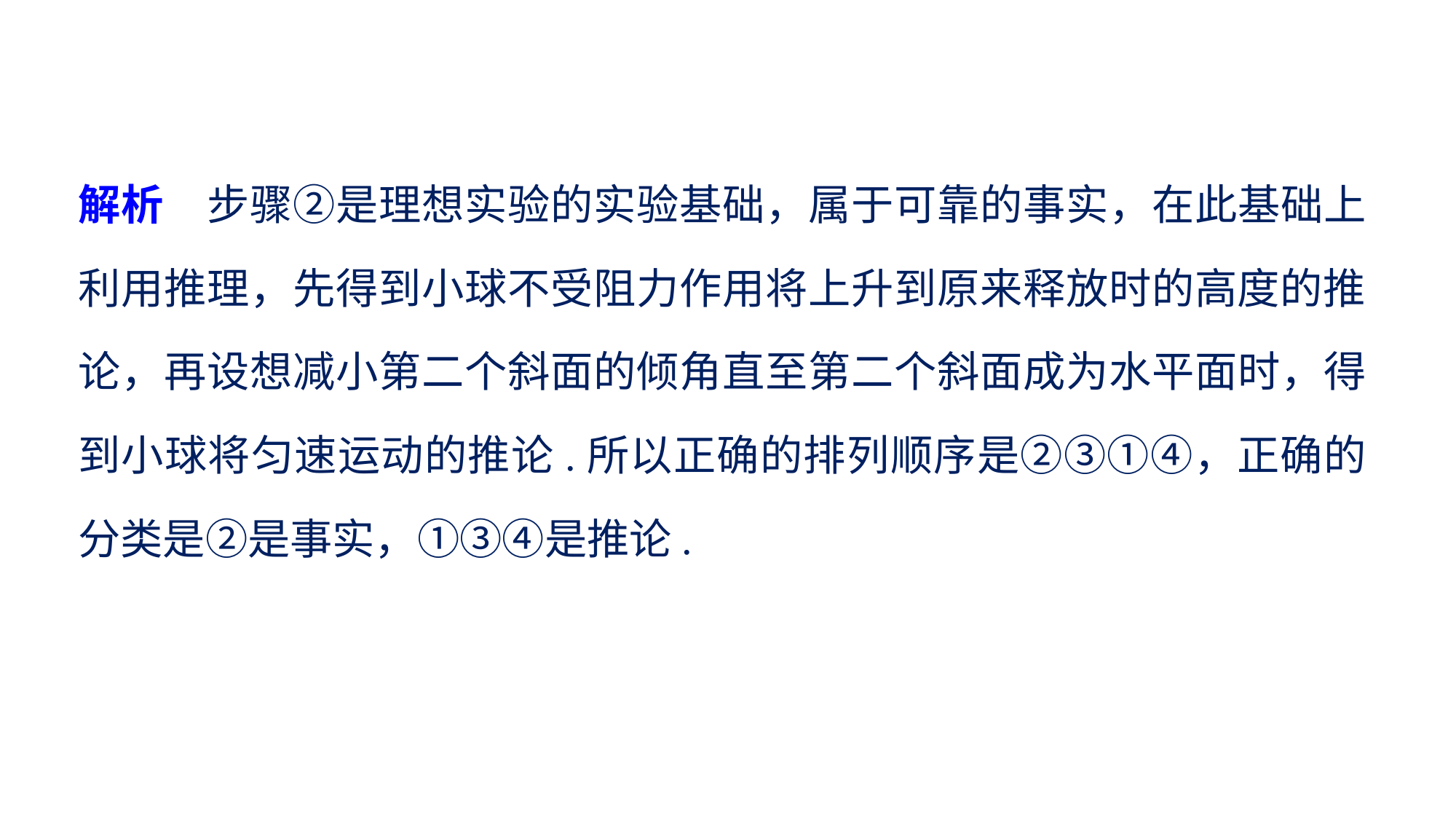

解析　步骤②是理想实验的实验基础，属于可靠的事实，在此基础上利用推理，先得到小球不受阻力作用将上升到原来释放时的高度的推论，再设想减小第二个斜面的倾角直至第二个斜面成为水平面时，得到小球将匀速运动的推论.所以正确的排列顺序是②③①④，正确的分类是②是事实，①③④是推论.